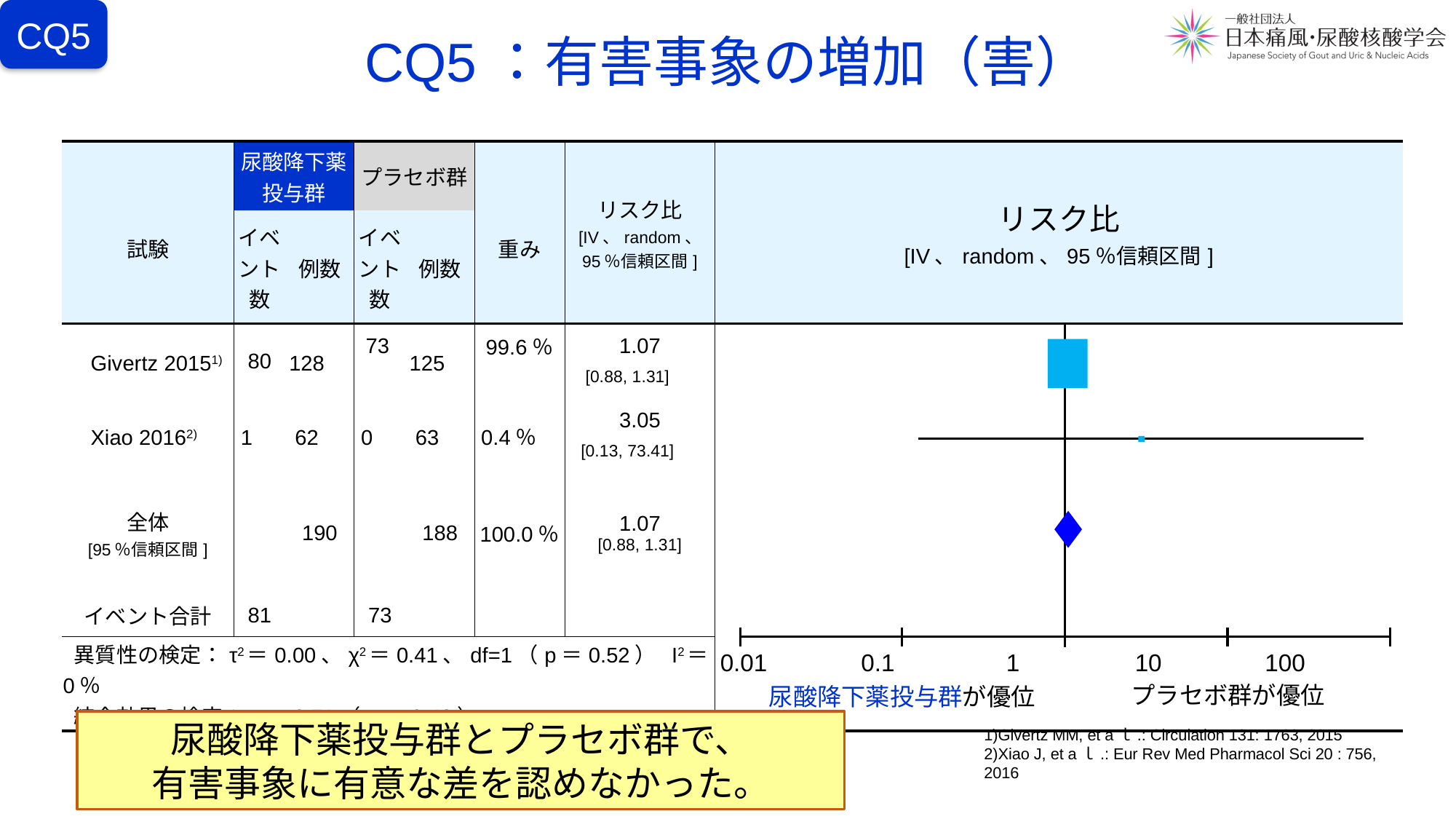

# CQ5：有害事象の増加（害）
CQ5
| 試験 | 尿酸降下薬 投与群 |  | プラセボ群 |  | 重み | リスク比 [IV、random、 95％信頼区間] | リスク比 [IV、random、95％信頼区間] |
| --- | --- | --- | --- | --- | --- | --- | --- |
|  | イベント数 | 例数 | イベント数 | 例数 |  |  |  |
| Givertz 20151) | 80 | 128 | 73 | 125 | 99.6％ | 1.07 [0.88, 1.31] |  |
| Xiao 20162) | 1 | 62 | 0 | 63 | 0.4％ | 3.05 [0.13, 73.41] |  |
| 全体 [95％信頼区間] |  | 190 |  | 188 | 100.0％ | 1.07 [0.88, 1.31] |  |
| イベント合計 | 81 |  | 73 |  |  |  |  |
| 異質性の検定：τ2＝0.00、χ2＝0.41、df=1（p＝0.52） I2＝0％ 統合効果の検定：z＝0.71（p＝0.48） |  |  |  |  |  |  |  |

0.01              0.1                  1                   10                  100
プラセボ群が優位
尿酸降下薬投与群が優位
尿酸降下薬投与群とプラセボ群で、
有害事象に有意な差を認めなかった。
1)Givertz MM, et aｌ.: Circulation 131: 1763, 2015
2)Xiao J, et aｌ.: Eur Rev Med Pharmacol Sci 20 : 756, 2016